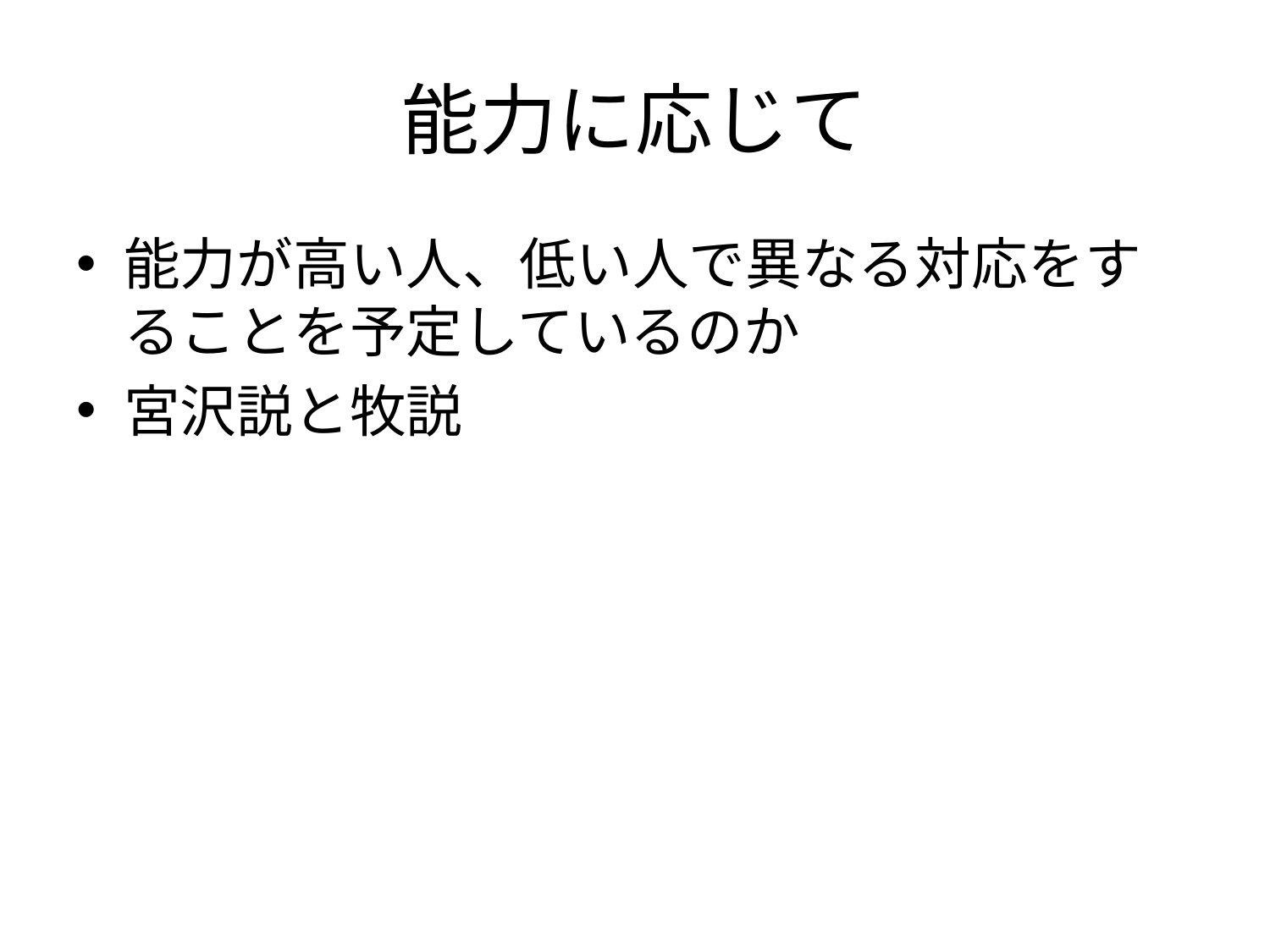

# 能力に応じて
能力が高い人、低い人で異なる対応をすることを予定しているのか
宮沢説と牧説